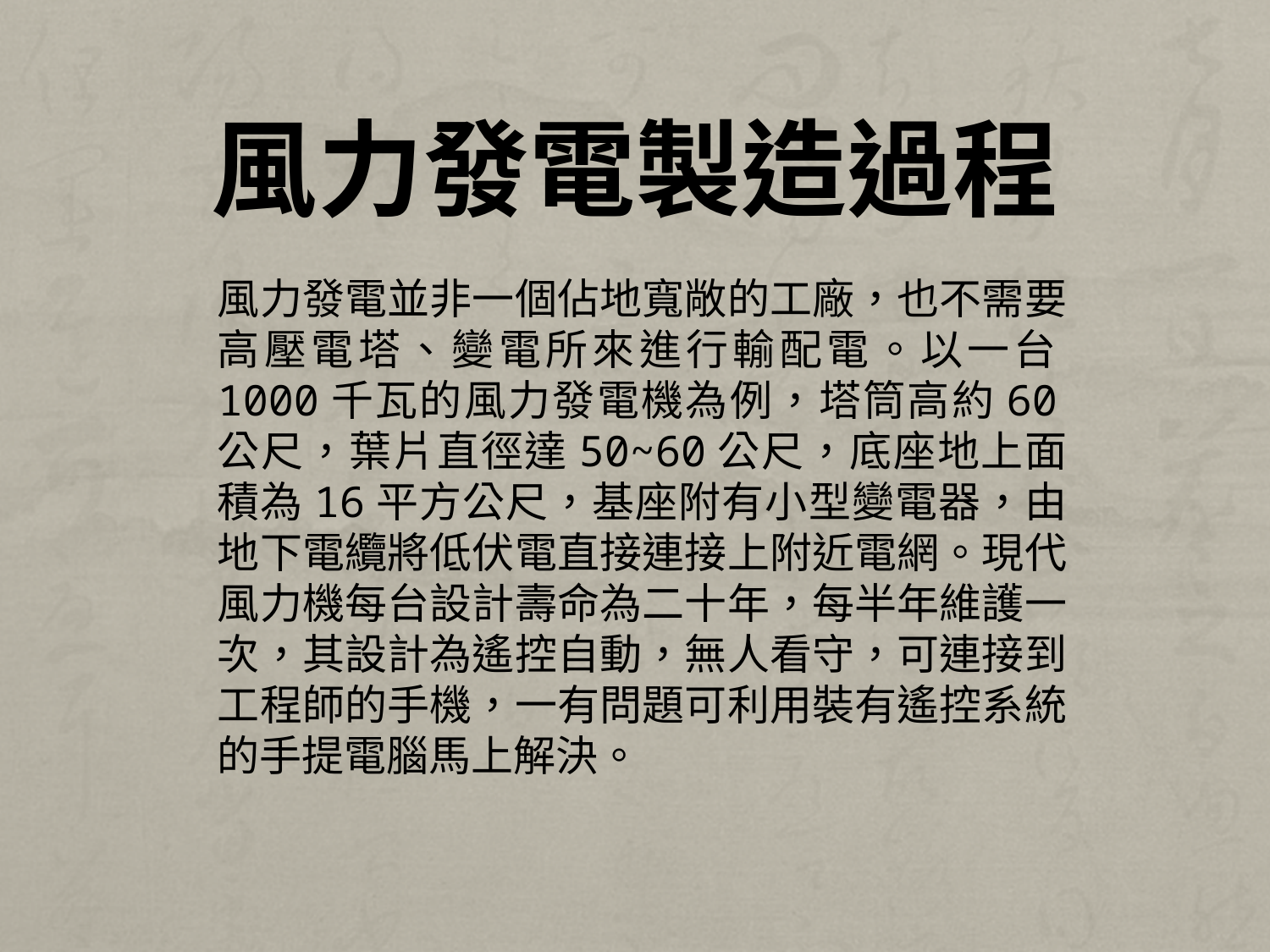

風力發電製造過程
風力發電並非一個佔地寬敞的工廠，也不需要高壓電塔、變電所來進行輸配電。以一台1000千瓦的風力發電機為例，塔筒高約60公尺，葉片直徑達50~60公尺，底座地上面積為16平方公尺，基座附有小型變電器，由地下電纜將低伏電直接連接上附近電網。現代風力機每台設計壽命為二十年，每半年維護一次，其設計為遙控自動，無人看守，可連接到工程師的手機，一有問題可利用裝有遙控系統的手提電腦馬上解決。